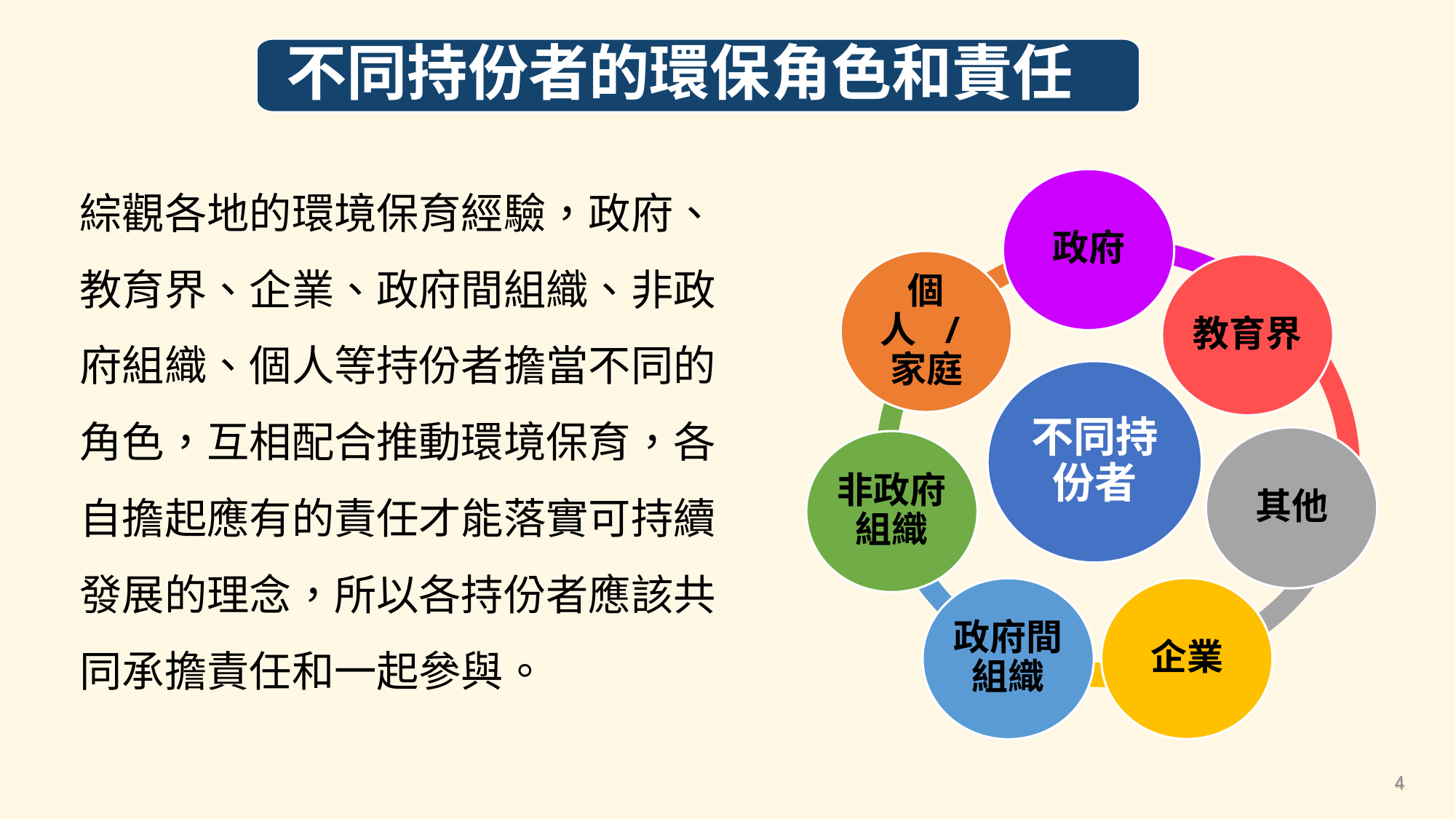

不同持份者的環保角色和責任
綜觀各地的環境保育經驗，政府、教育界、企業、政府間組織、非政府組織、個人等持份者擔當不同的角色，互相配合推動環境保育，各自擔起應有的責任才能落實可持續發展的理念，所以各持份者應該共同承擔責任和一起參與。
政府

個人  /家庭
教育界
不同持份者
其他
非政府組織
企業
政府間組織
4